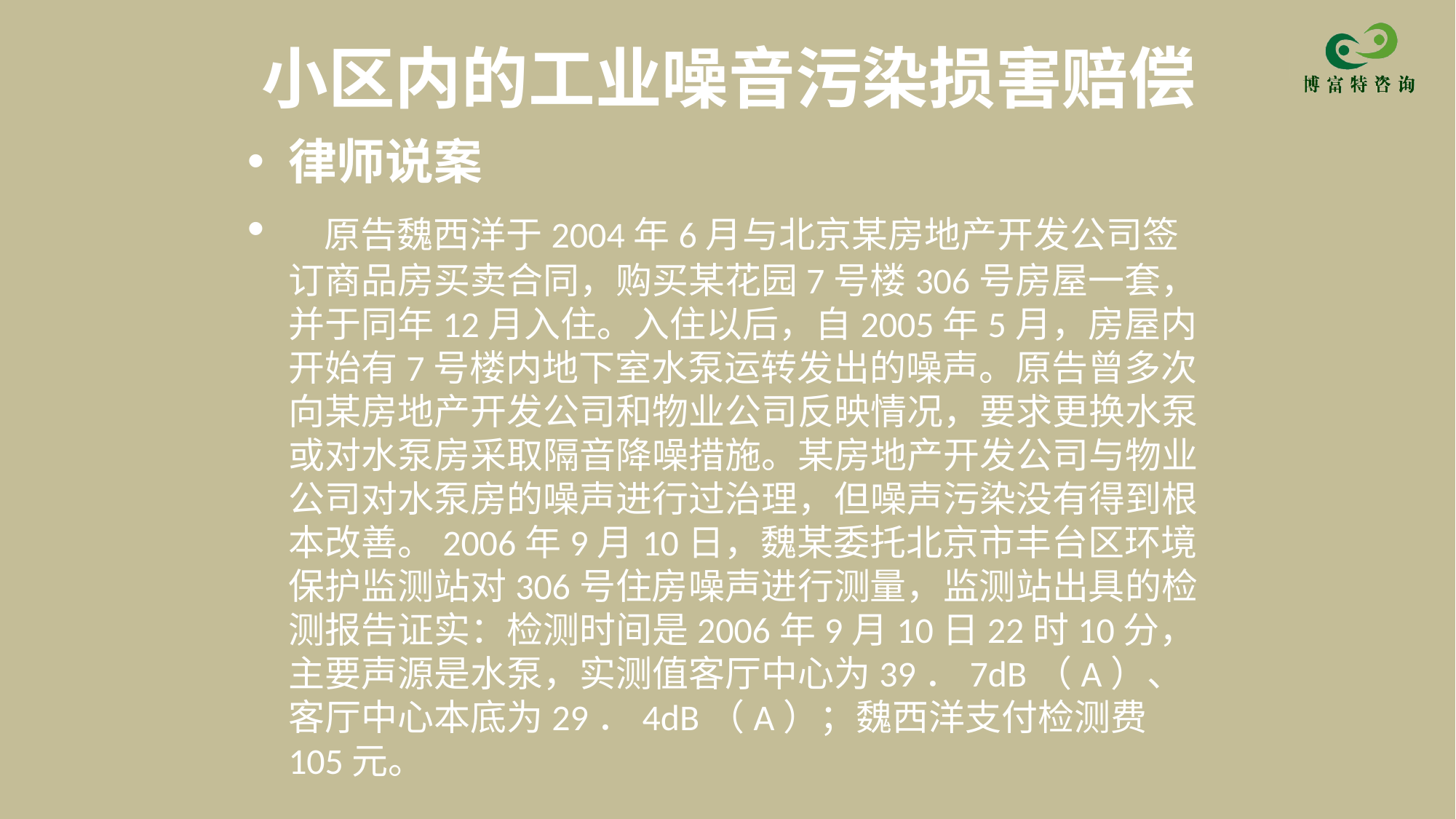

# 小区内的工业噪音污染损害赔偿
律师说案
   原告魏西洋于2004年6月与北京某房地产开发公司签订商品房买卖合同，购买某花园7号楼306号房屋一套，并于同年12月入住。入住以后，自2005年5月，房屋内开始有7号楼内地下室水泵运转发出的噪声。原告曾多次向某房地产开发公司和物业公司反映情况，要求更换水泵或对水泵房采取隔音降噪措施。某房地产开发公司与物业公司对水泵房的噪声进行过治理，但噪声污染没有得到根本改善。2006年9月10日，魏某委托北京市丰台区环境保护监测站对306号住房噪声进行测量，监测站出具的检测报告证实：检测时间是2006年9月10日22时10分，主要声源是水泵，实测值客厅中心为39．7dB（A）、客厅中心本底为29．4dB（A）；魏西洋支付检测费105元。